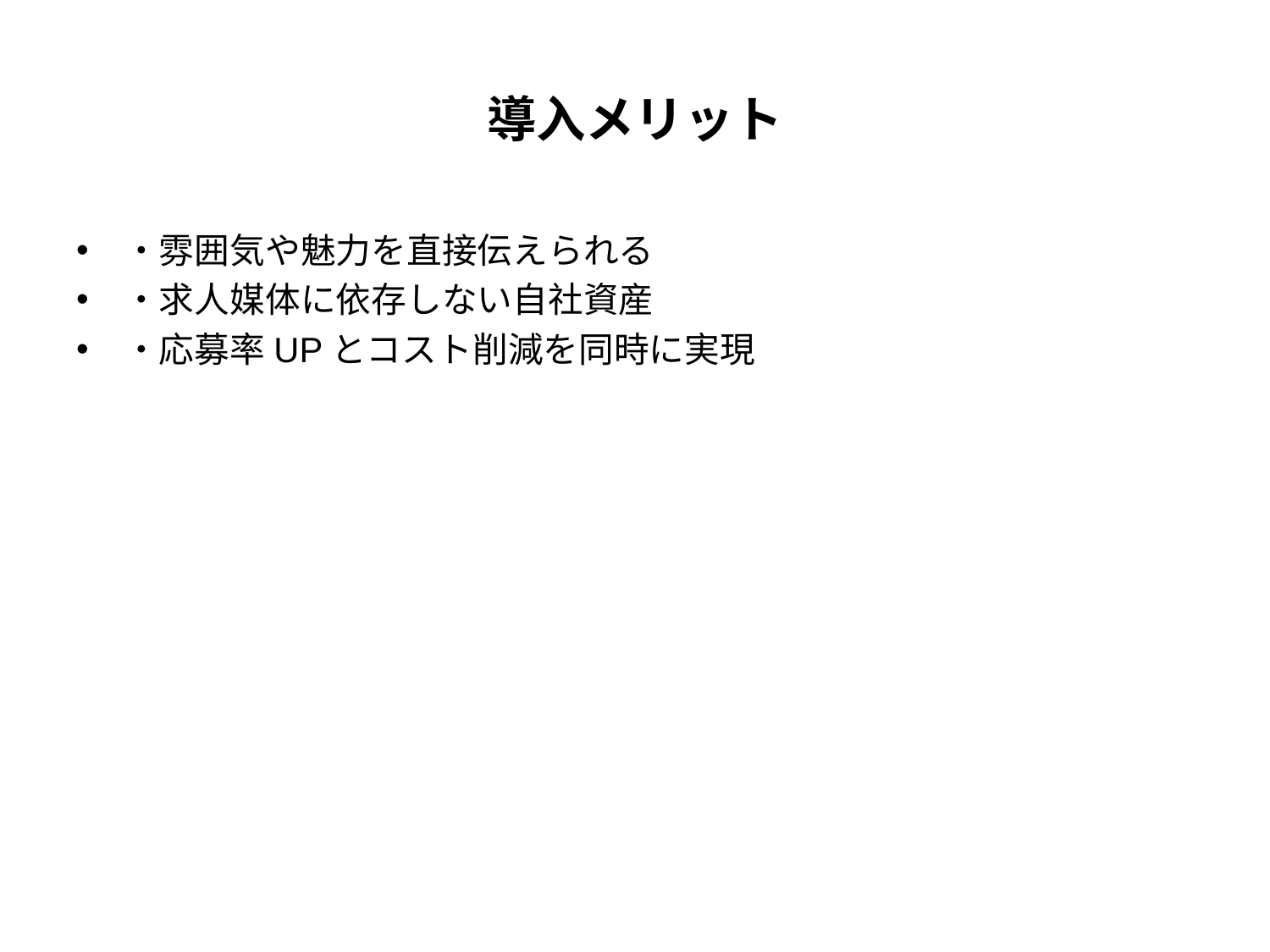

# 導入メリット
・雰囲気や魅力を直接伝えられる
・求人媒体に依存しない自社資産
・応募率UPとコスト削減を同時に実現